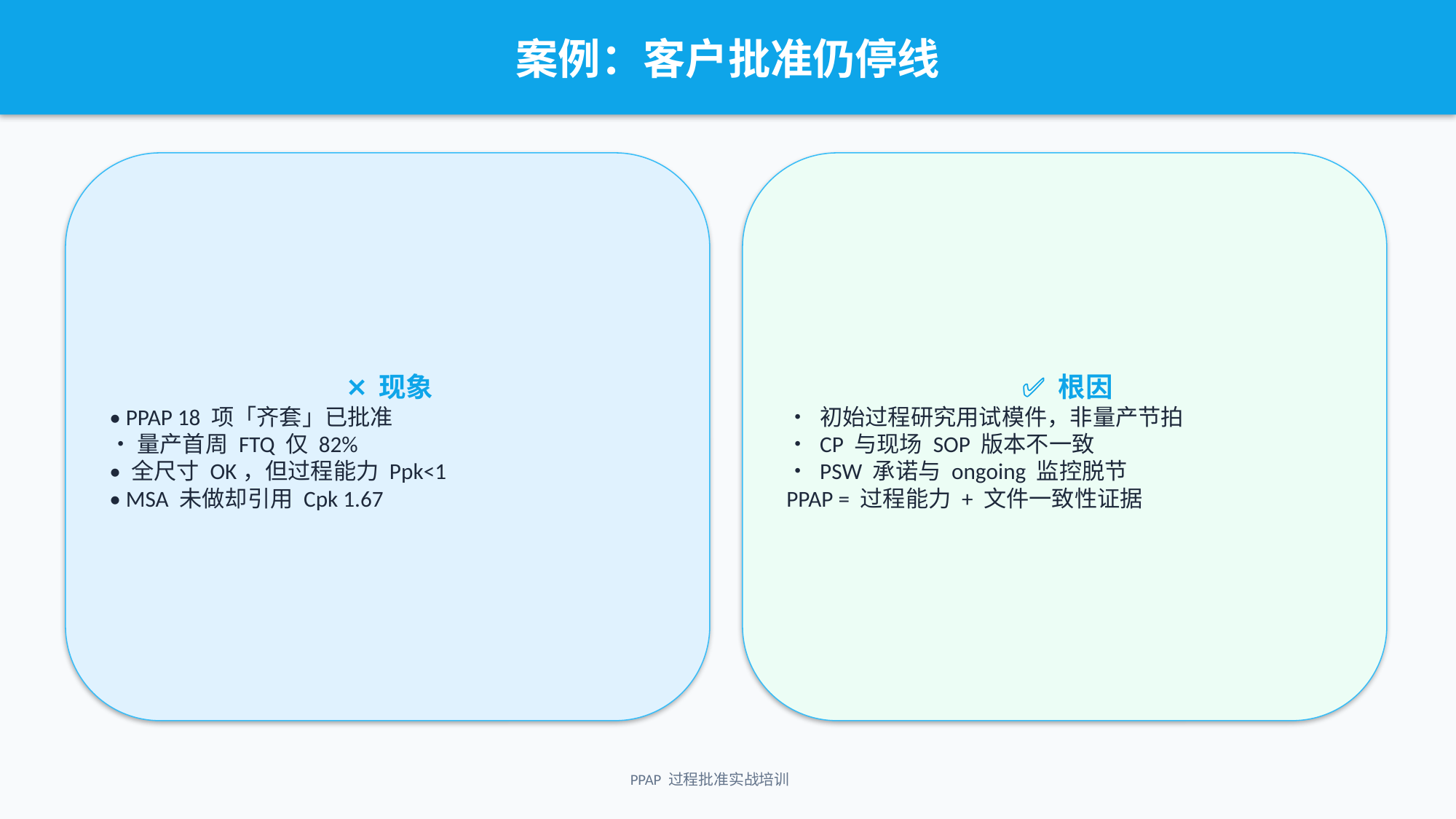

案例：客户批准仍停线
❌ 现象
• PPAP 18 项「齐套」已批准
• 量产首周 FTQ 仅 82%
• 全尺寸 OK，但过程能力 Ppk<1
• MSA 未做却引用 Cpk 1.67
✅ 根因
• 初始过程研究用试模件，非量产节拍
• CP 与现场 SOP 版本不一致
• PSW 承诺与 ongoing 监控脱节
PPAP = 过程能力 + 文件一致性证据
PPAP 过程批准实战培训